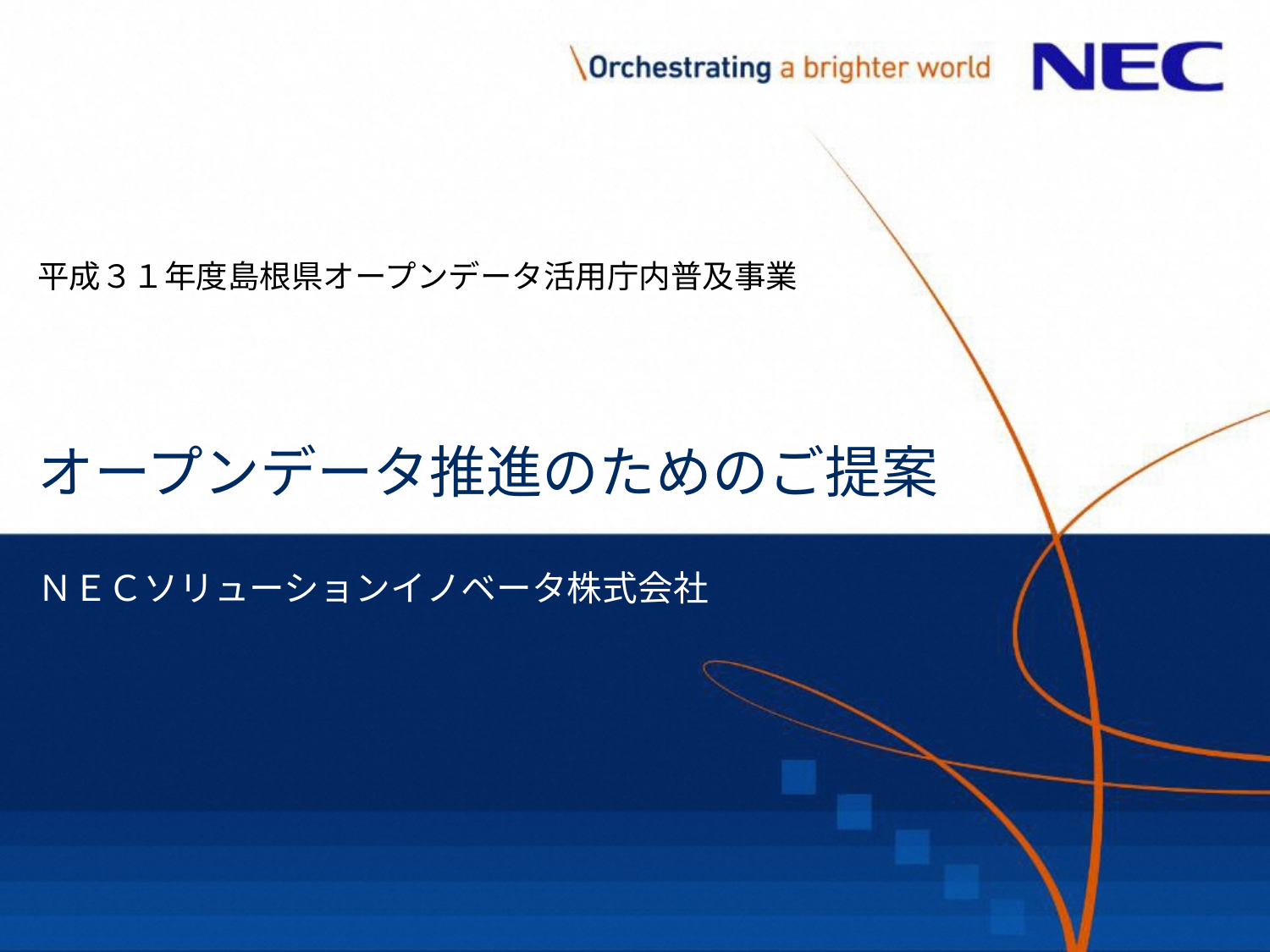

平成３１年度島根県オープンデータ活用庁内普及事業
# オープンデータ推進のためのご提案
ＮＥＣソリューションイノベータ株式会社